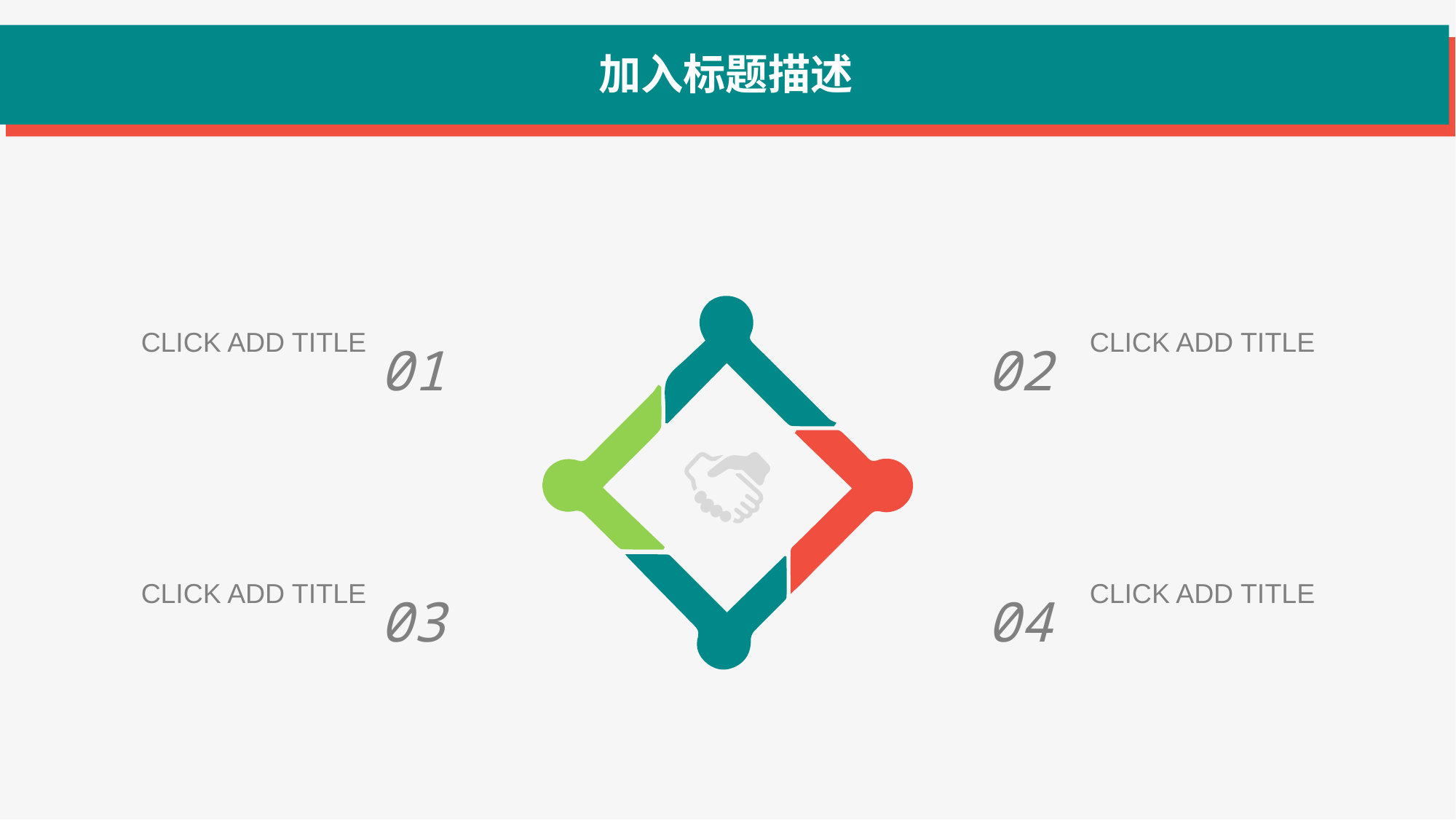

加入标题描述

CLICK ADD TITLE
01
CLICK ADD TITLE
02

CLICK ADD TITLE
03
CLICK ADD TITLE
04